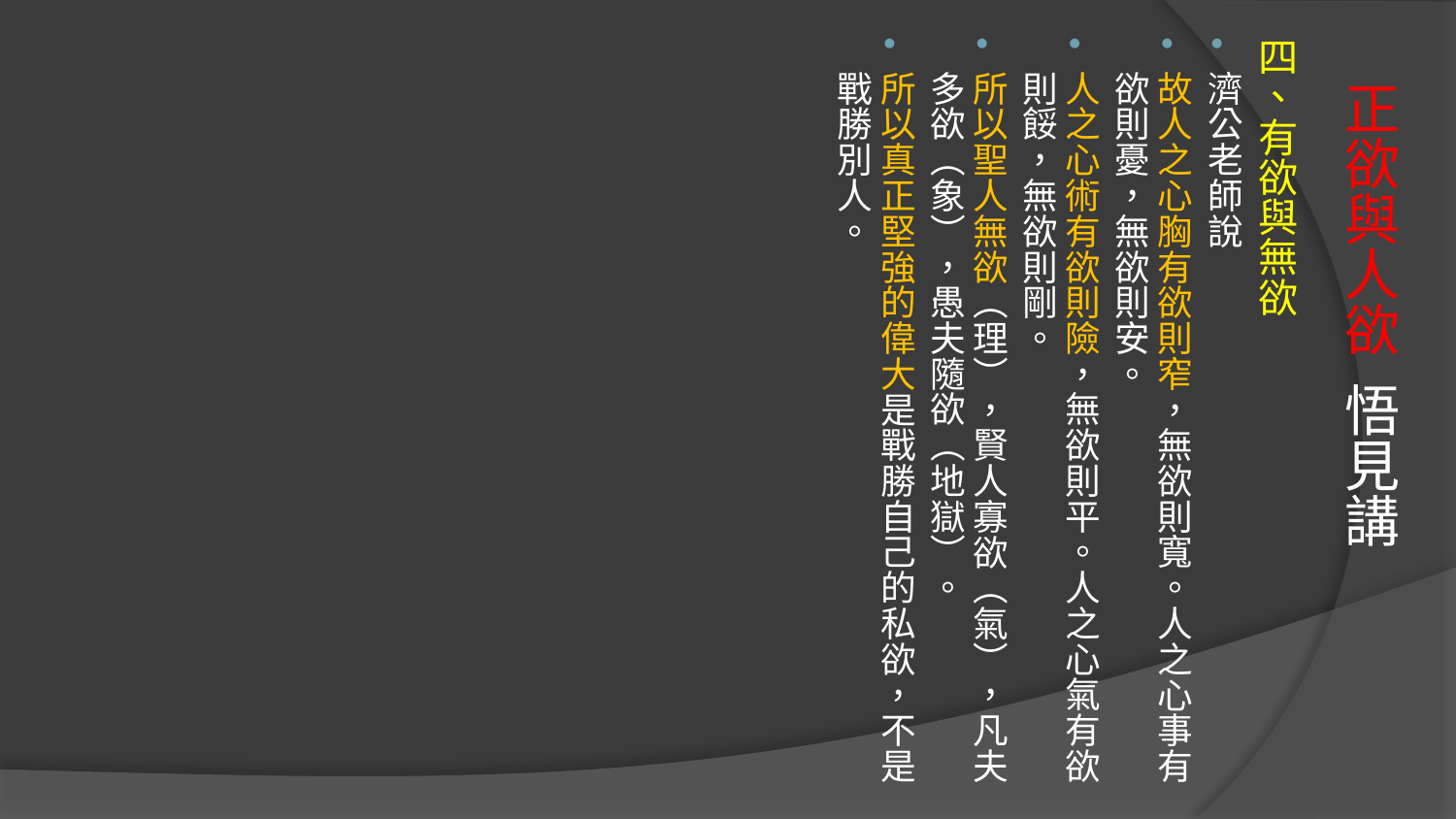

四、有欲與無欲
濟公老師說
故人之心胸有欲則窄，無欲則寬。人之心事有欲則憂，無欲則安。
人之心術有欲則險，無欲則平。人之心氣有欲則餒，無欲則剛。
所以聖人無欲（理），賢人寡欲（氣），凡夫多欲（象），愚夫隨欲（地獄）。
所以真正堅強的偉大是戰勝自己的私欲，不是戰勝別人。

# 正欲與人欲  悟見講